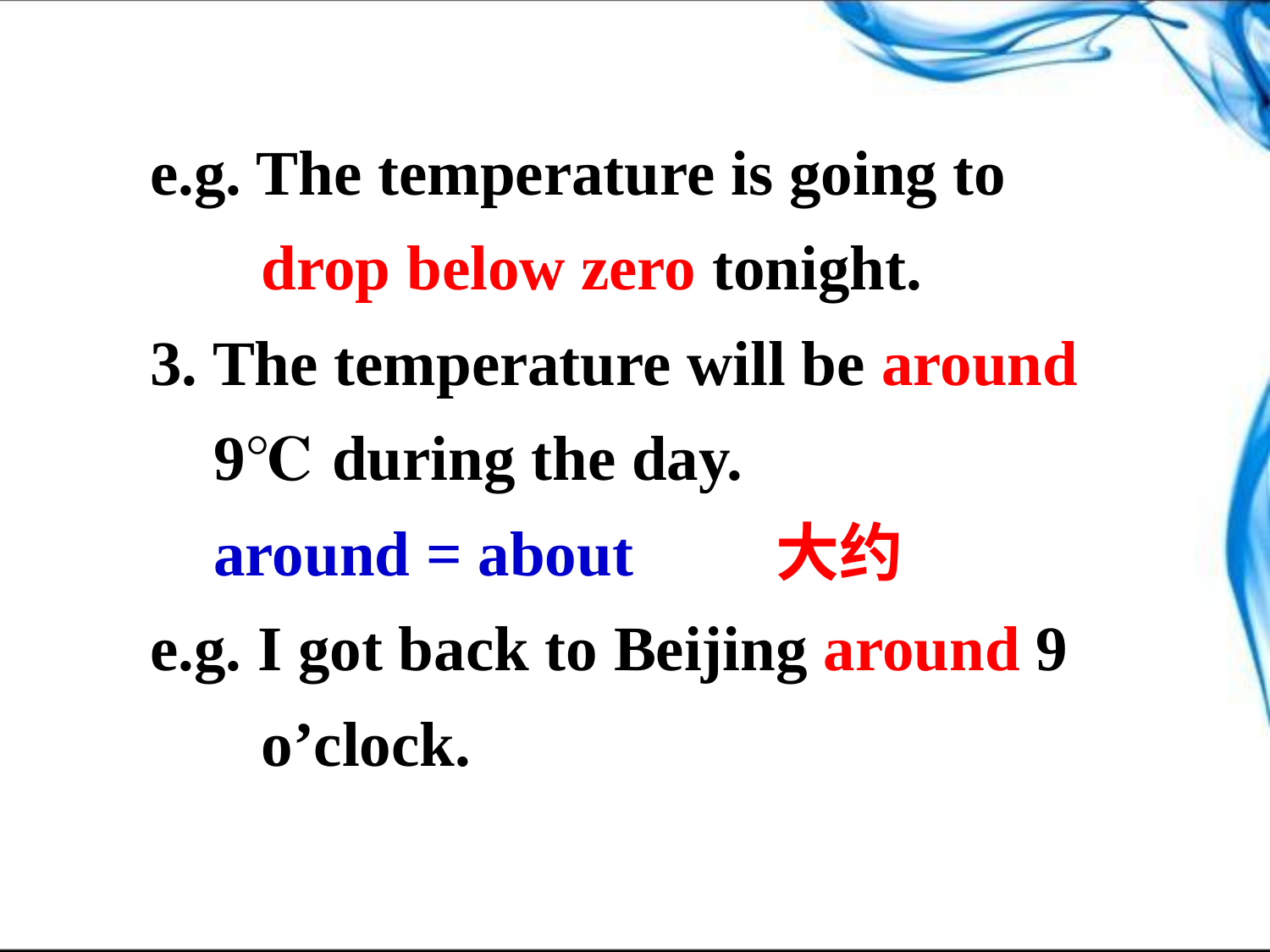

e.g. The temperature is going to
       drop below zero tonight.
3. The temperature will be around
    9℃ during the day.
    around = about        大约
e.g. I got back to Beijing around 9
       o’clock.